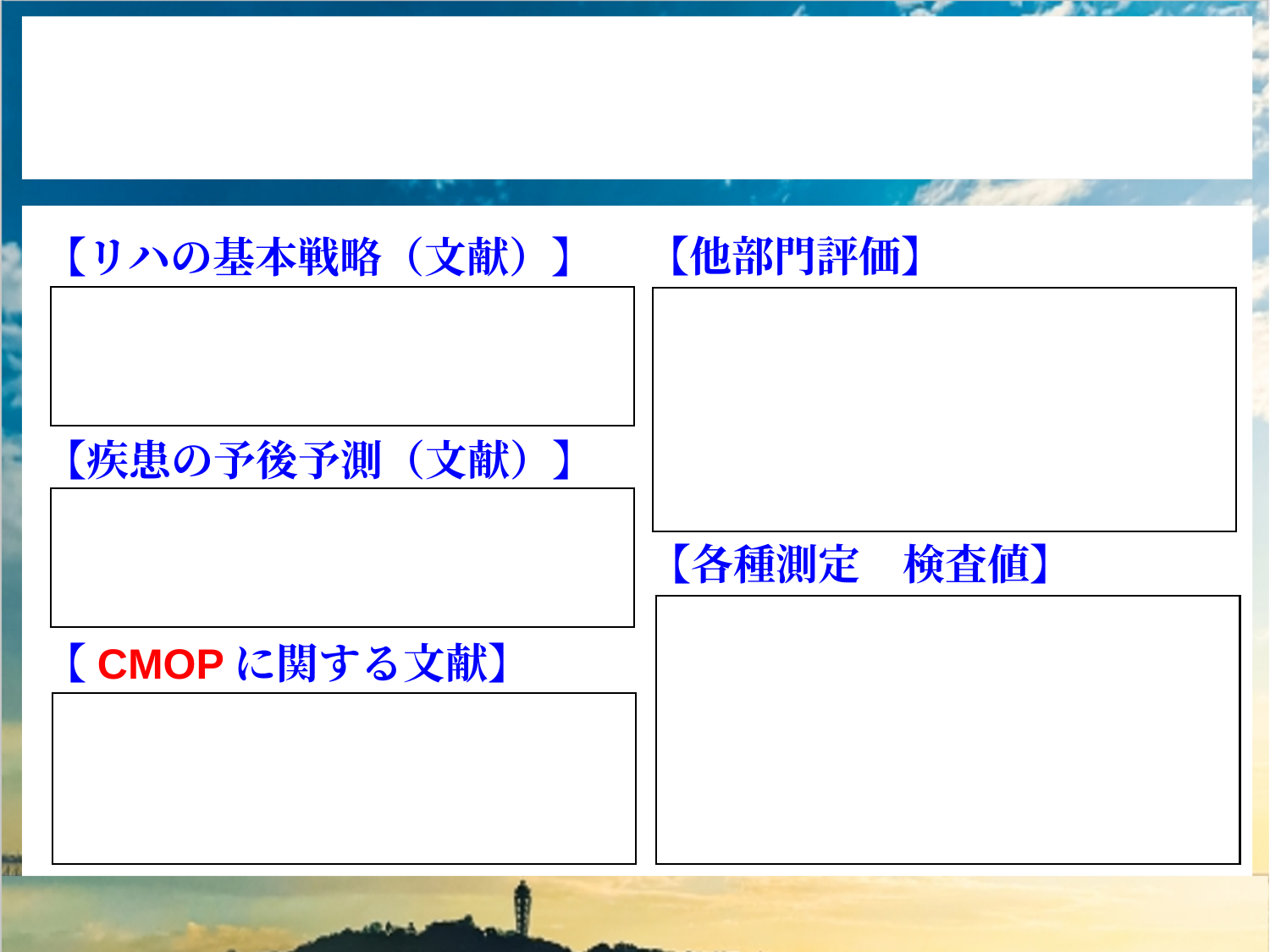

【他部門評価】
【リハの基本戦略（文献）】

【疾患の予後予測（文献）】

【CMOPに関する文献】

【各種測定　検査値】